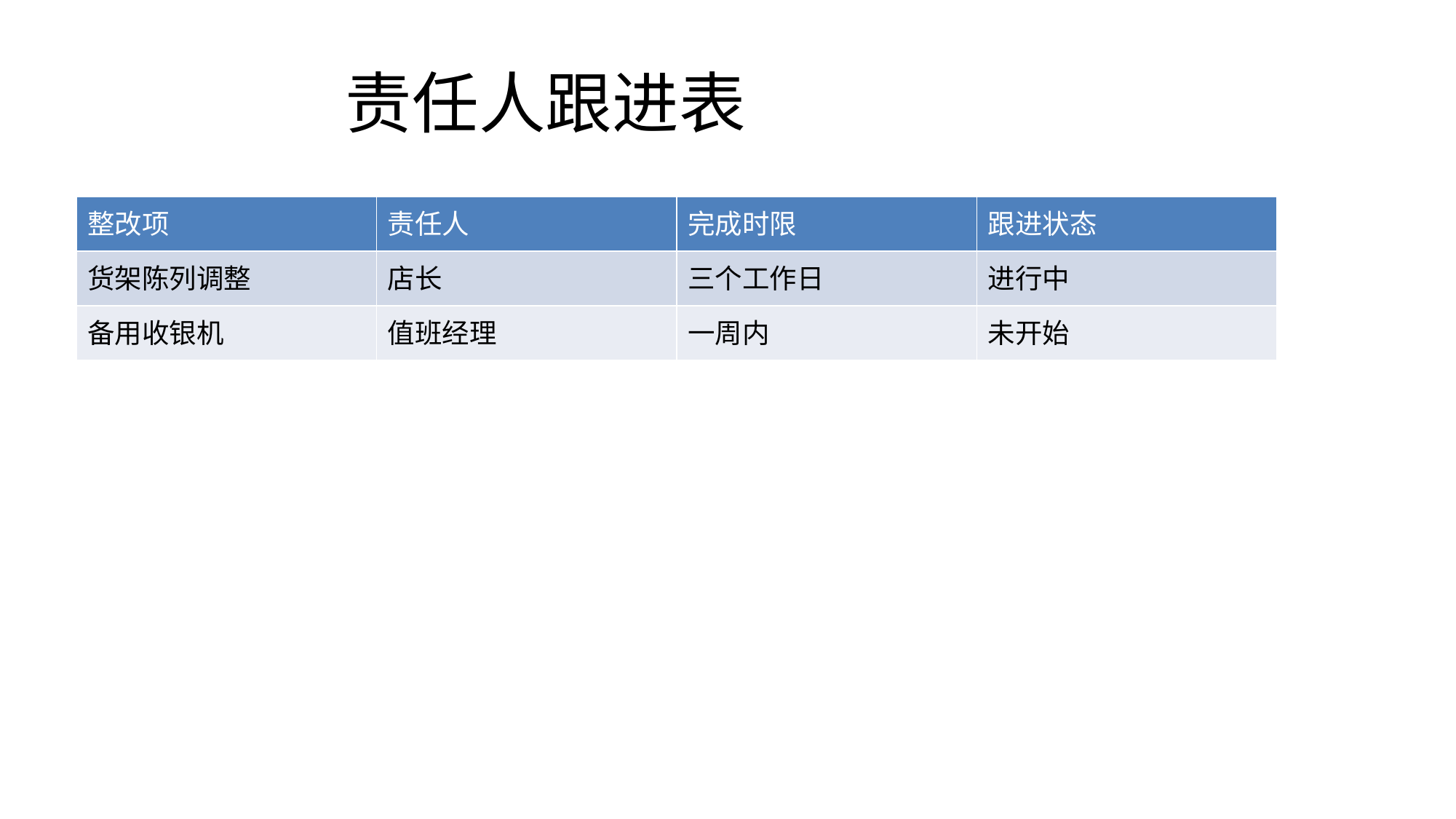

# 责任人跟进表
| 整改项 | 责任人 | 完成时限 | 跟进状态 |
| --- | --- | --- | --- |
| 货架陈列调整 | 店长 | 三个工作日 | 进行中 |
| 备用收银机 | 值班经理 | 一周内 | 未开始 |